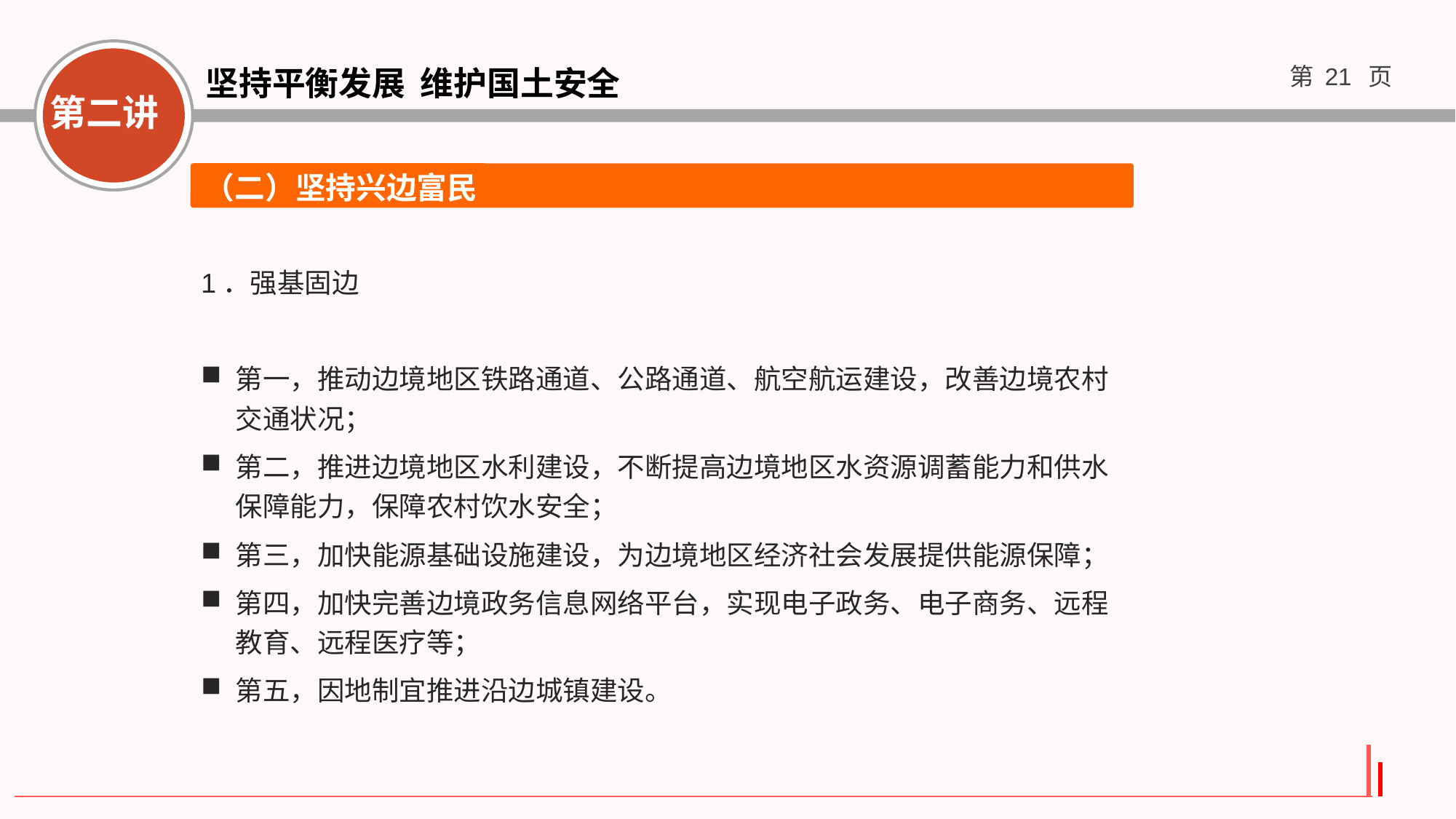

（二）坚持兴边富民
1．强基固边

第一，推动边境地区铁路通道、公路通道、航空航运建设，改善边境农村交通状况；
第二，推进边境地区水利建设，不断提高边境地区水资源调蓄能力和供水保障能力，保障农村饮水安全；
第三，加快能源基础设施建设，为边境地区经济社会发展提供能源保障；
第四，加快完善边境政务信息网络平台，实现电子政务、电子商务、远程教育、远程医疗等；
第五，因地制宜推进沿边城镇建设。